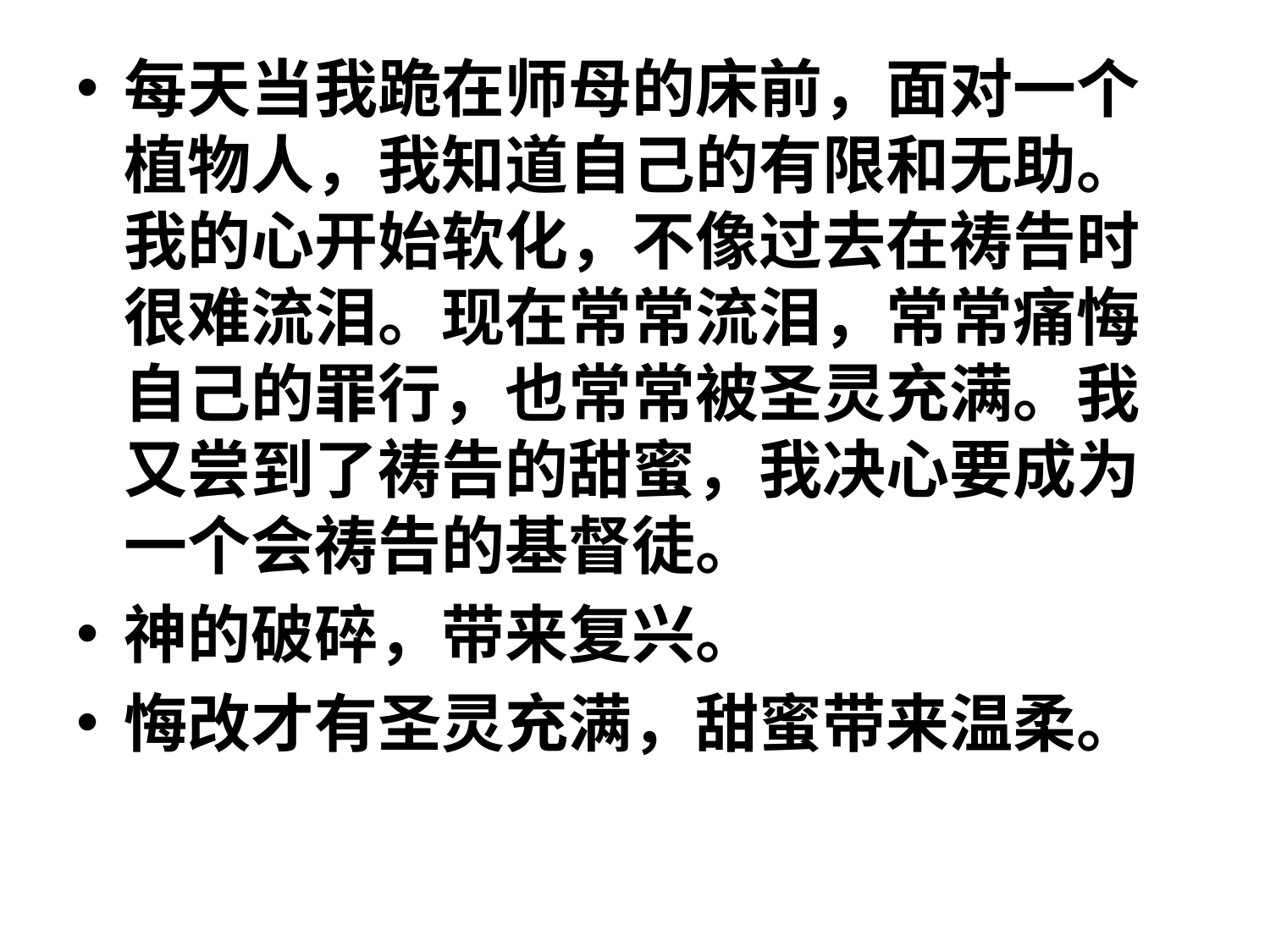

每天当我跪在师母的床前，面对一个植物人，我知道自己的有限和无助。我的心开始软化，不像过去在祷告时很难流泪。现在常常流泪，常常痛悔自己的罪行，也常常被圣灵充满。我又尝到了祷告的甜蜜，我决心要成为一个会祷告的基督徒。
神的破碎，带来复兴。
悔改才有圣灵充满，甜蜜带来温柔。